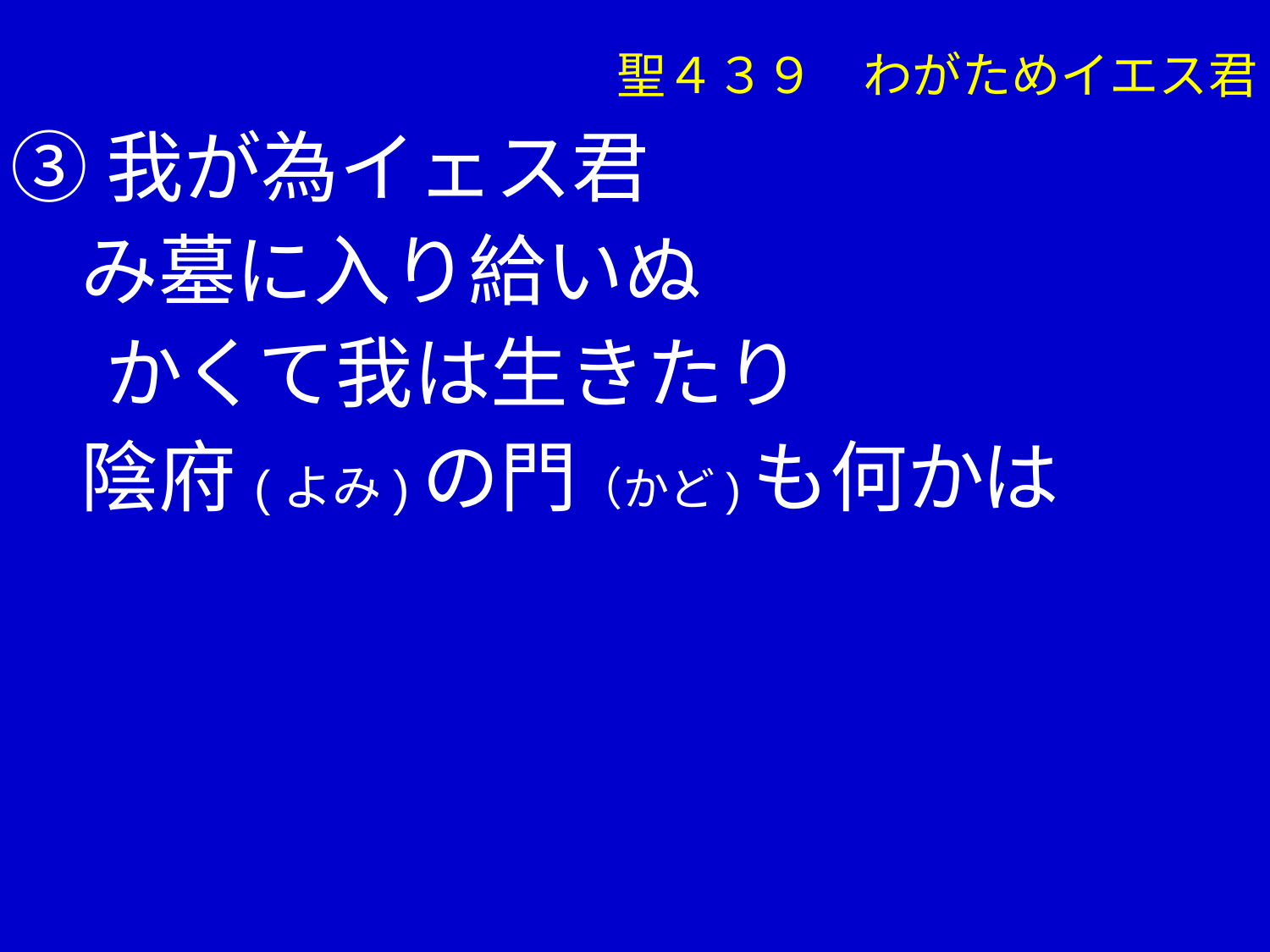

聖４３９　わがためイエス君
③我が為イェス君
   み墓に入り給いぬ
　 かくて我は生きたり
   陰府(よみ)の門（かど)も何かは